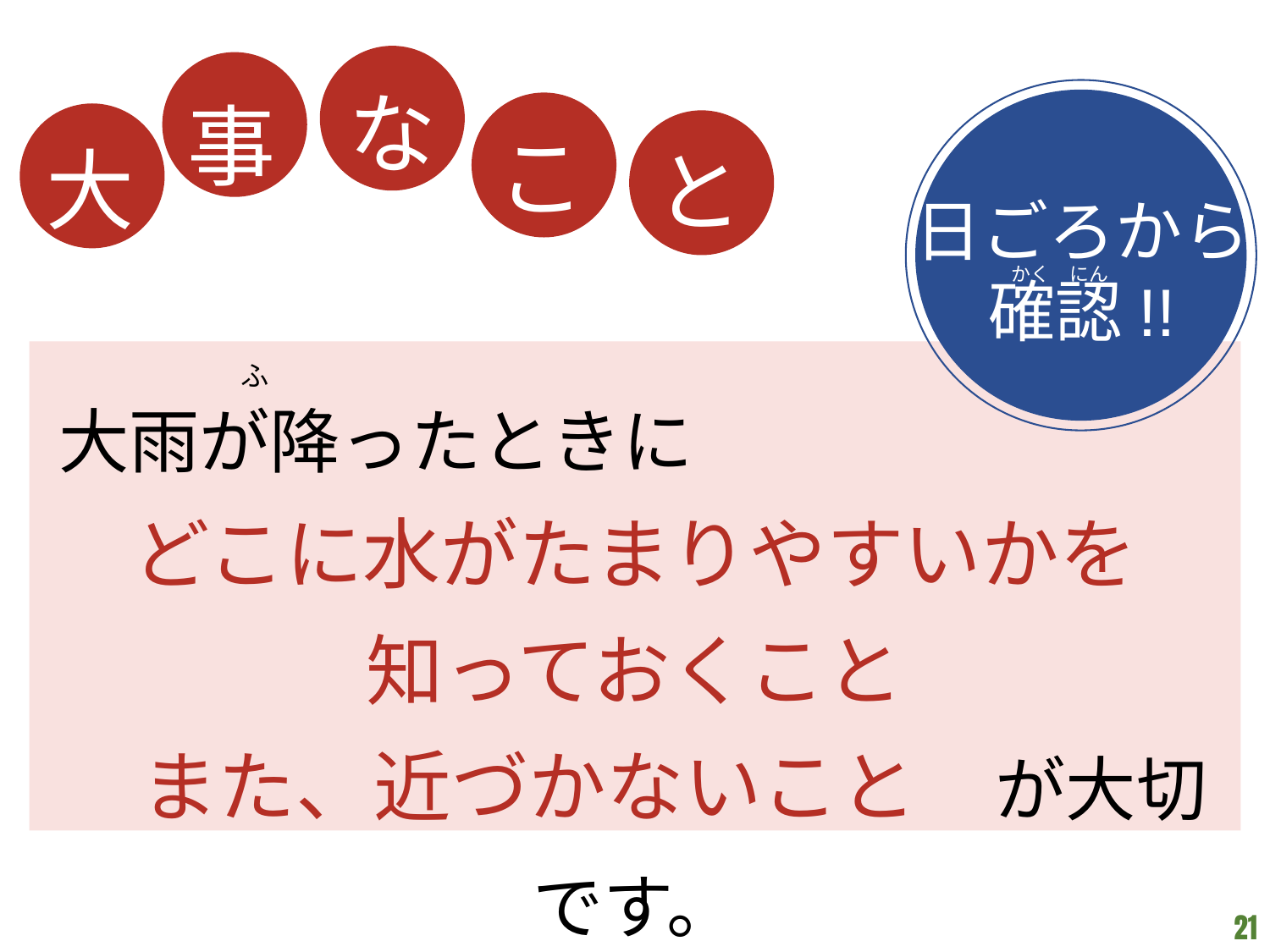

な

事

日ごろから
確認!!
かく　にん

こ

大

と

ふ
大雨が降ったときに
どこに水がたまりやすいかを
知っておくこと
　また、近づかないこと　が大切です。
21